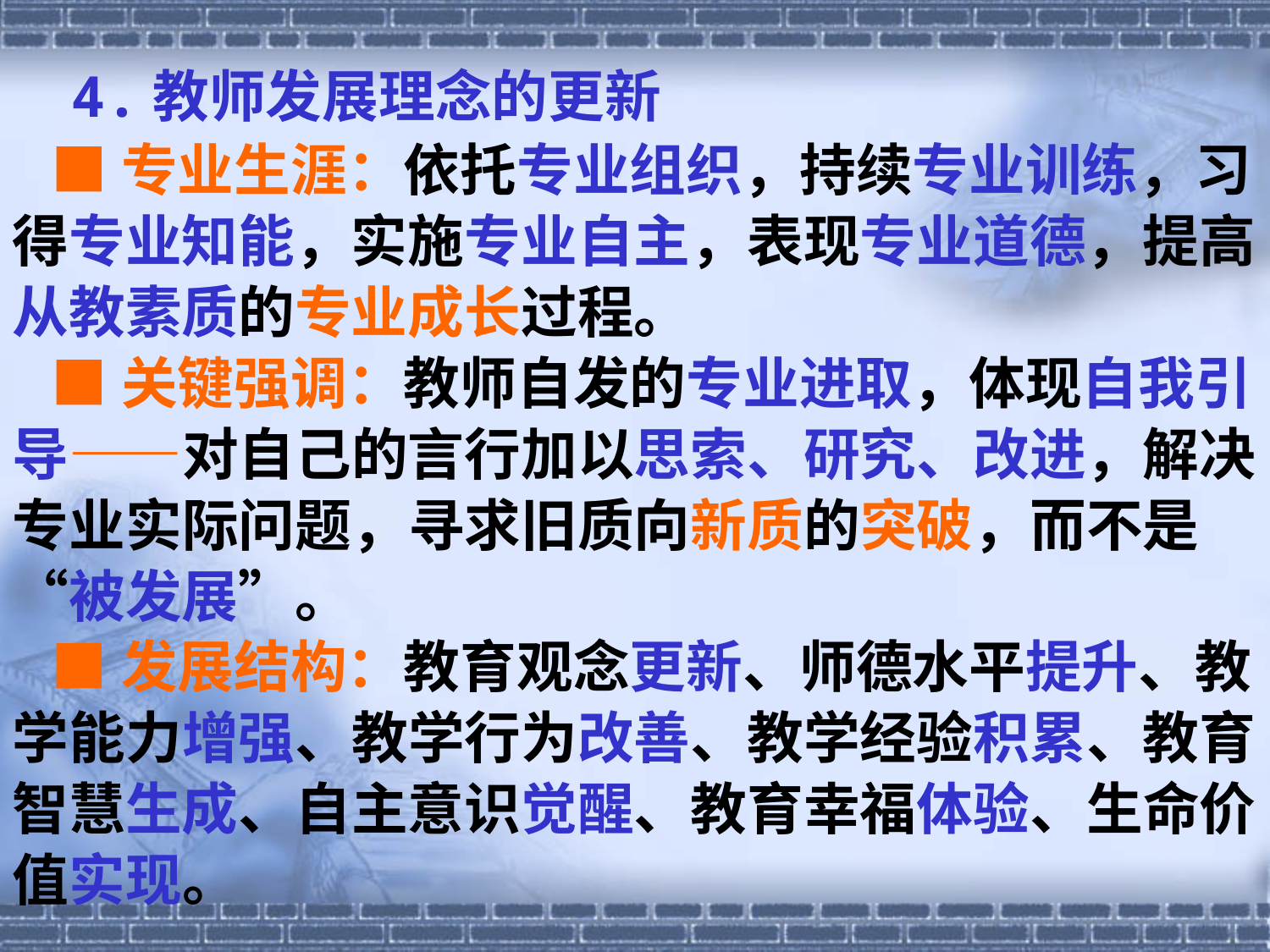

4.教师发展理念的更新
   ■专业生涯：依托专业组织，持续专业训练，习得专业知能，实施专业自主，表现专业道德，提高从教素质的专业成长过程。
   ■关键强调：教师自发的专业进取，体现自我引导——对自己的言行加以思索、研究、改进，解决专业实际问题，寻求旧质向新质的突破，而不是“被发展”。
   ■发展结构：教育观念更新、师德水平提升、教学能力增强、教学行为改善、教学经验积累、教育智慧生成、自主意识觉醒、教育幸福体验、生命价值实现。